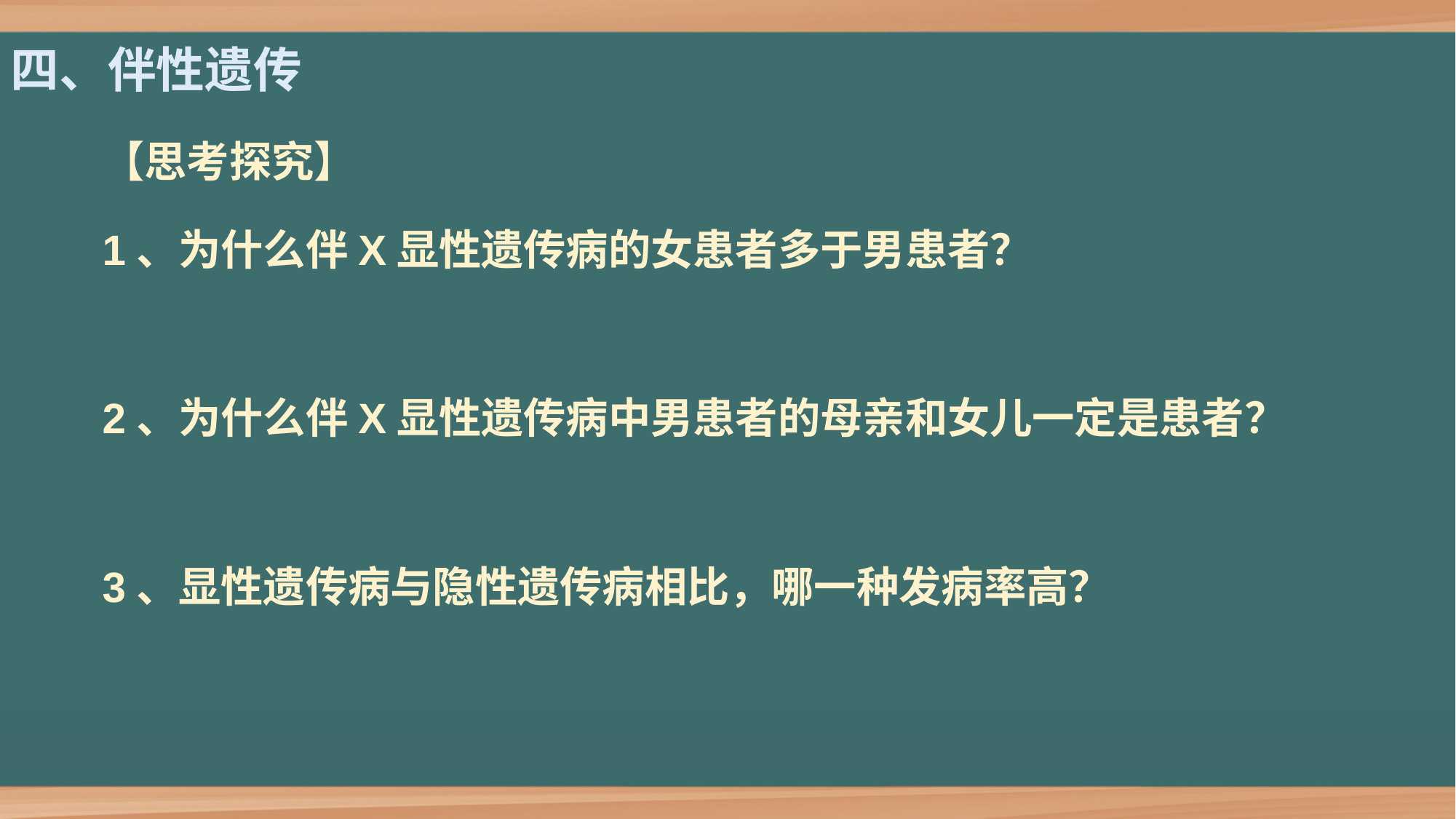

四、伴性遗传
【思考探究】
1、为什么伴X显性遗传病的女患者多于男患者？
2、为什么伴X显性遗传病中男患者的母亲和女儿一定是患者？
3、显性遗传病与隐性遗传病相比，哪一种发病率高？